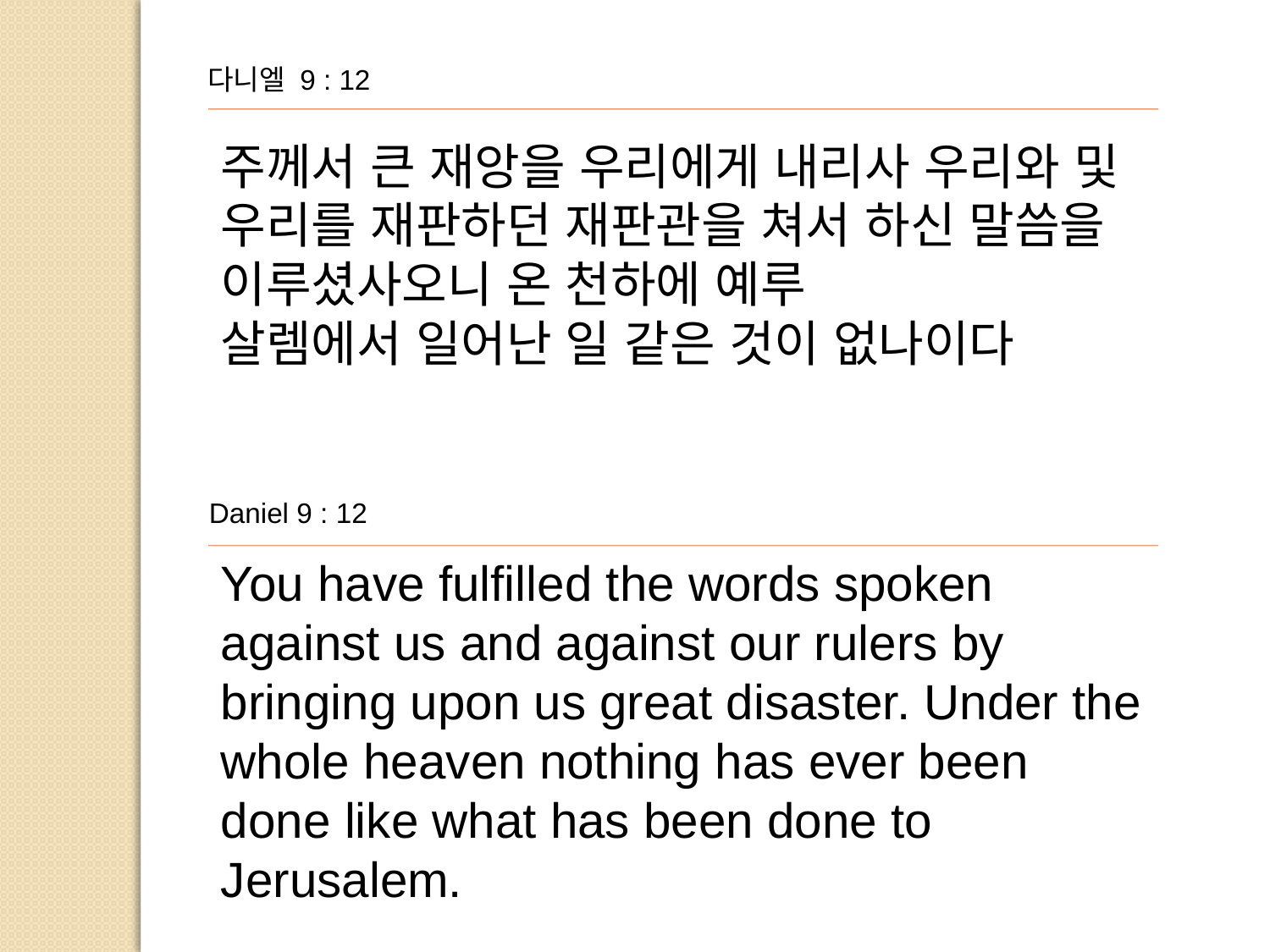

다니엘 9 : 12

주께서 큰 재앙을 우리에게 내리사 우리와 및 우리를 재판하던 재판관을 쳐서 하신 말씀을 이루셨사오니 온 천하에 예루
살렘에서 일어난 일 같은 것이 없나이다
Daniel 9 : 12

You have fulfilled the words spoken against us and against our rulers by bringing upon us great disaster. Under the whole heaven nothing has ever been done like what has been done to
Jerusalem.